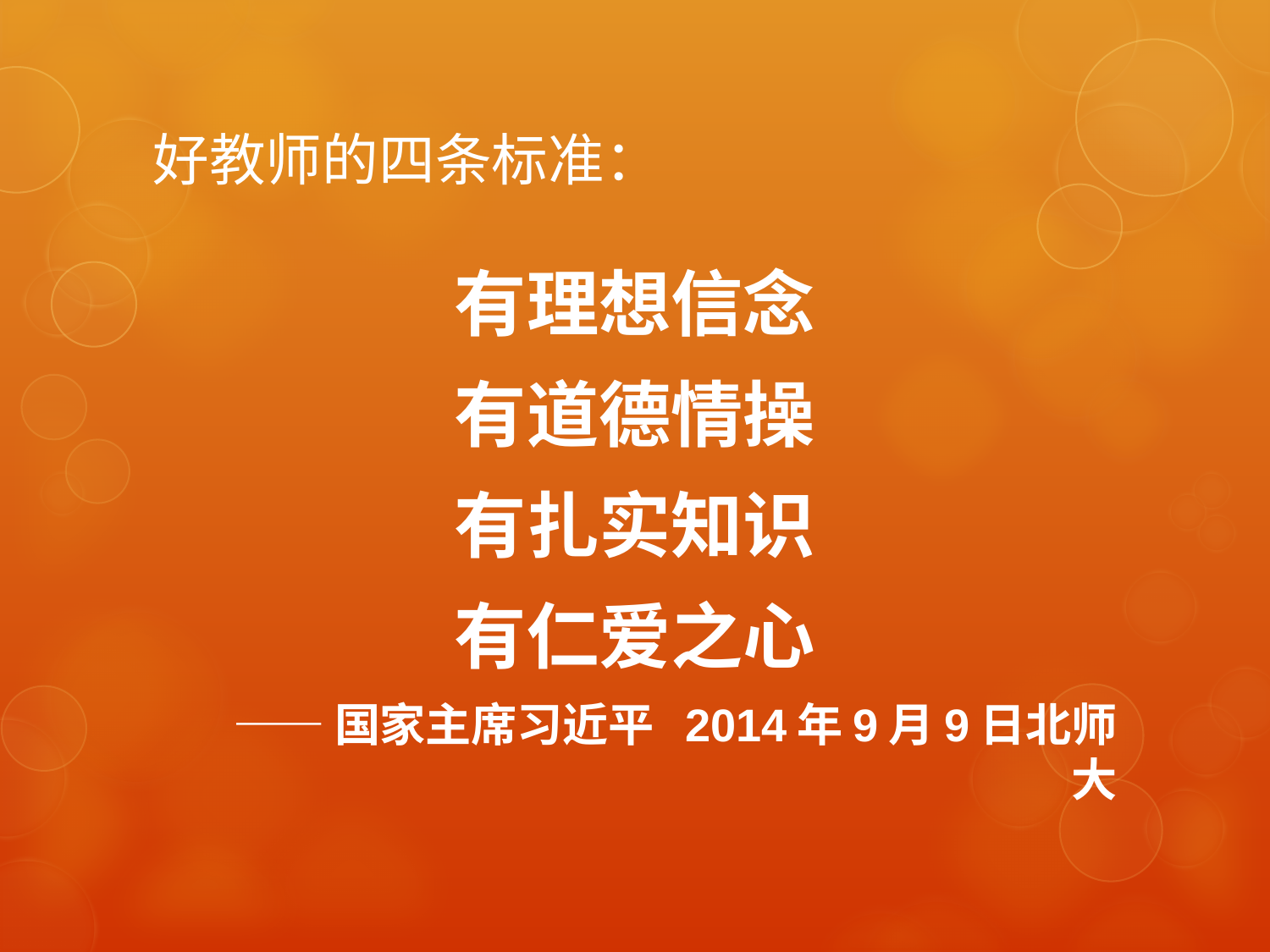

# 好教师的四条标准：
有理想信念
有道德情操
有扎实知识
有仁爱之心
    ——国家主席习近平  2014年9月9日北师大